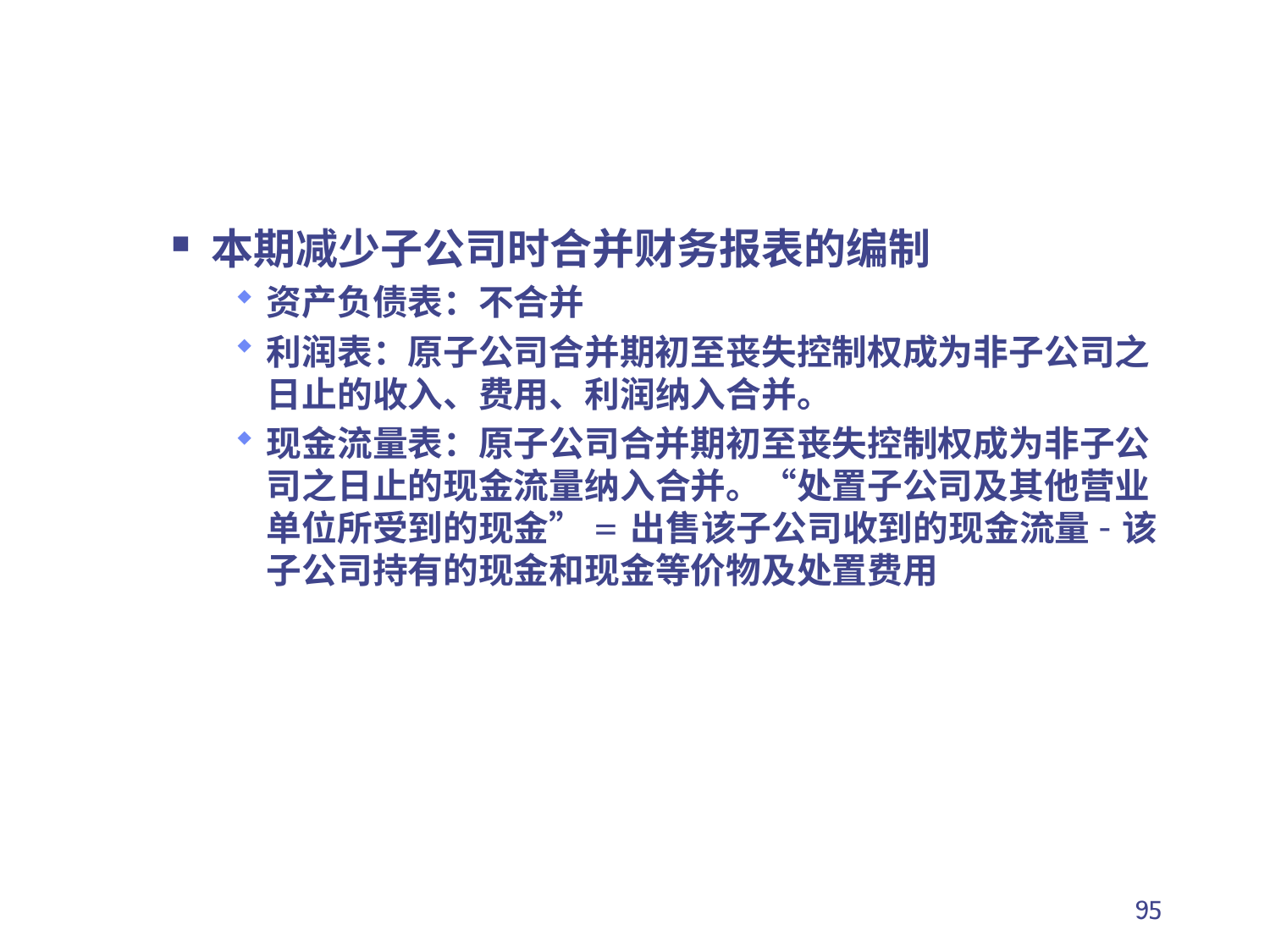

#
本期减少子公司时合并财务报表的编制
资产负债表：不合并
利润表：原子公司合并期初至丧失控制权成为非子公司之日止的收入、费用、利润纳入合并。
现金流量表：原子公司合并期初至丧失控制权成为非子公司之日止的现金流量纳入合并。“处置子公司及其他营业单位所受到的现金”=出售该子公司收到的现金流量-该子公司持有的现金和现金等价物及处置费用
95